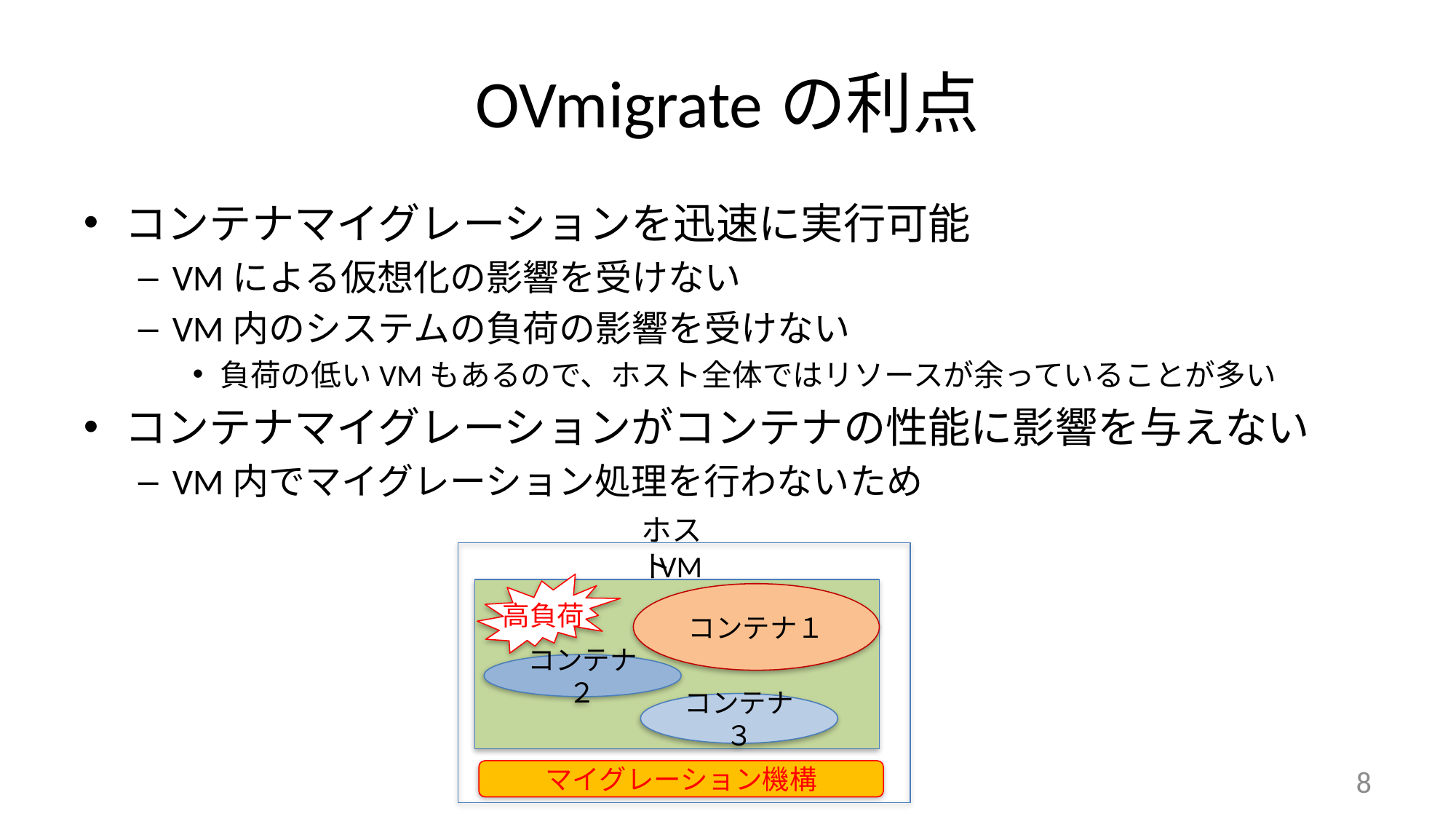

# OVmigrateの利点
コンテナマイグレーションを迅速に実行可能
VMによる仮想化の影響を受けない
VM内のシステムの負荷の影響を受けない
負荷の低いVMもあるので、ホスト全体ではリソースが余っていることが多い
コンテナマイグレーションがコンテナの性能に影響を与えない
VM内でマイグレーション処理を行わないため
ホスト
VM

高負荷

コンテナ１
コンテナ２
コンテナ３
8
マイグレーション機構